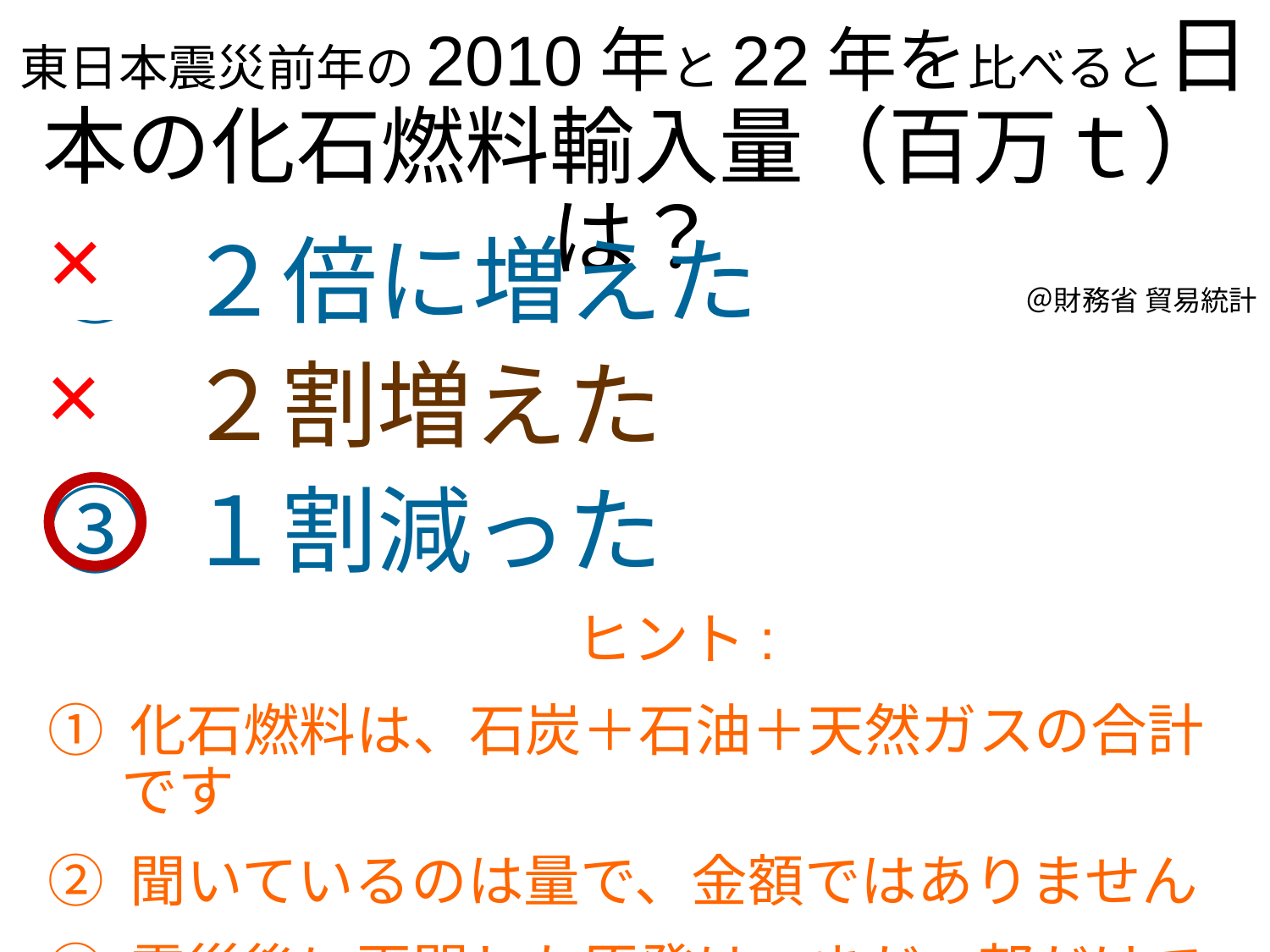

東日本震災前年の2010年と22年を比べると日本の化石燃料輸入量（百万ｔ）は？
＠財務省 貿易統計
① ２倍に増えた
② ２割増えた
③ １割減った
　ヒント:
① 化石燃料は、石炭＋石油＋天然ガスの合計です
② 聞いているのは量で、金額ではありません
③ 震災後に再開した原発は、まだ一部だけです
×
×